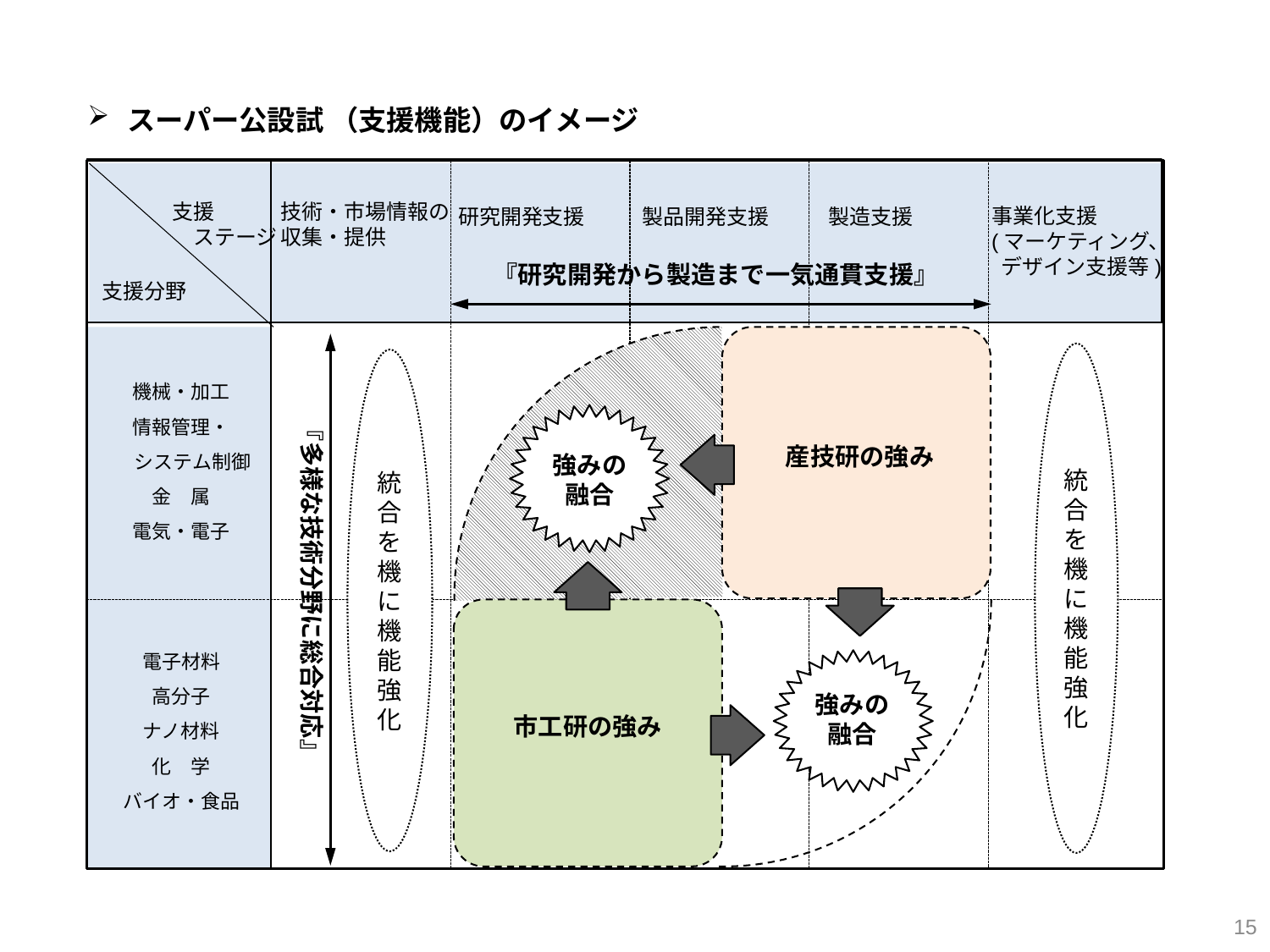

スーパー公設試 （支援機能）のイメージ

支援
　ステージ
技術・市場情報の収集・提供
事業化支援
(マーケティング、
 デザイン支援等)
研究開発支援
製品開発支援
製造支援

支援分野
『研究開発から製造まで一気通貫支援』

統合を機に機能強化
統合を機に機能強化
機械・加工
情報管理・
    システム制御
金　属
電気・電子
『多様な技術分野に総合対応』

産技研の強み

強みの
融合

電子材料
高分子
ナノ材料
化　学
バイオ・食品

強みの
融合
市工研の強み

15